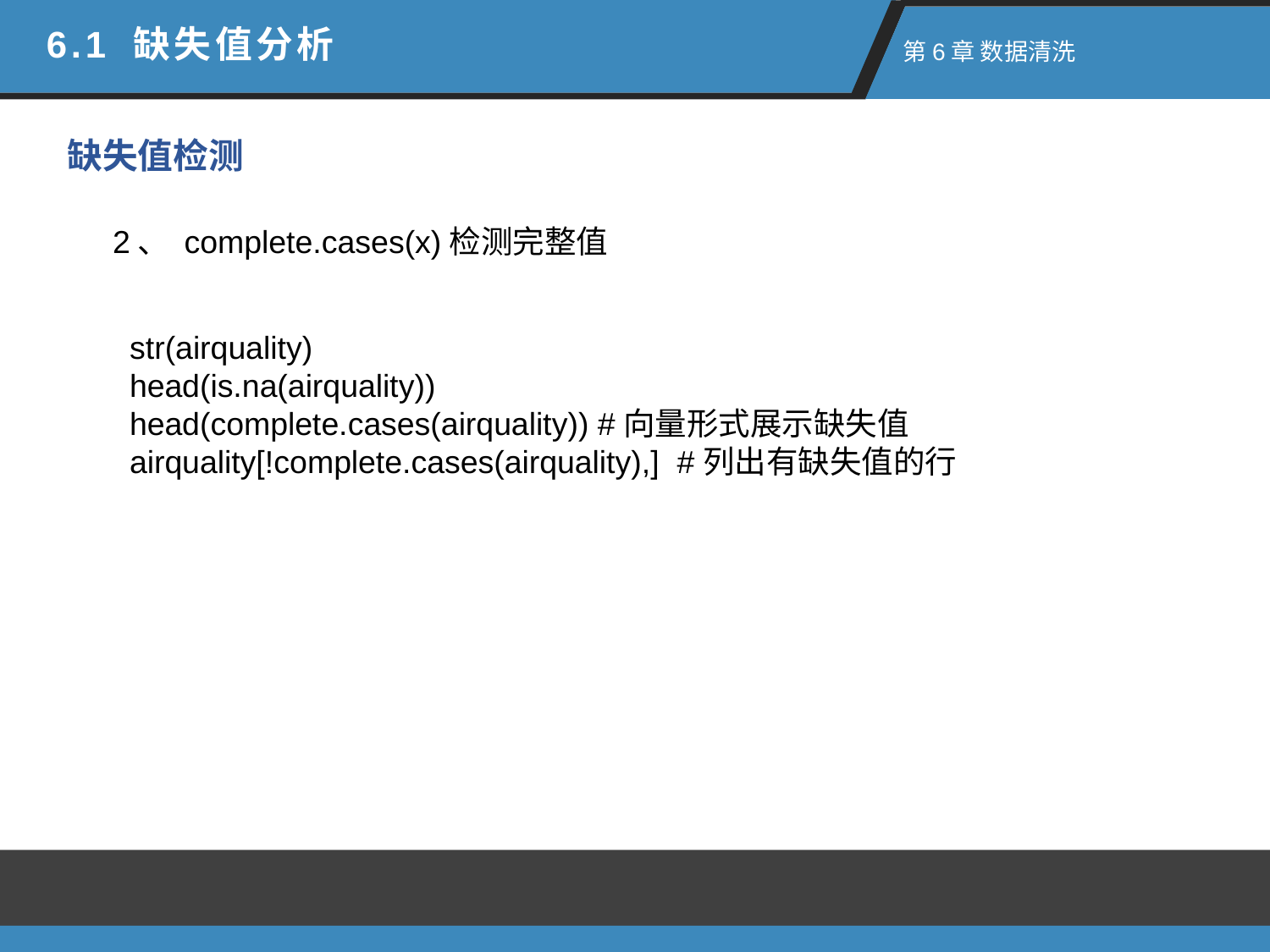

6.1 缺失值分析
  第6章 数据清洗
缺失值检测
2、 complete.cases(x)检测完整值
str(airquality)
head(is.na(airquality))
head(complete.cases(airquality)) #向量形式展示缺失值
airquality[!complete.cases(airquality),]  #列出有缺失值的行